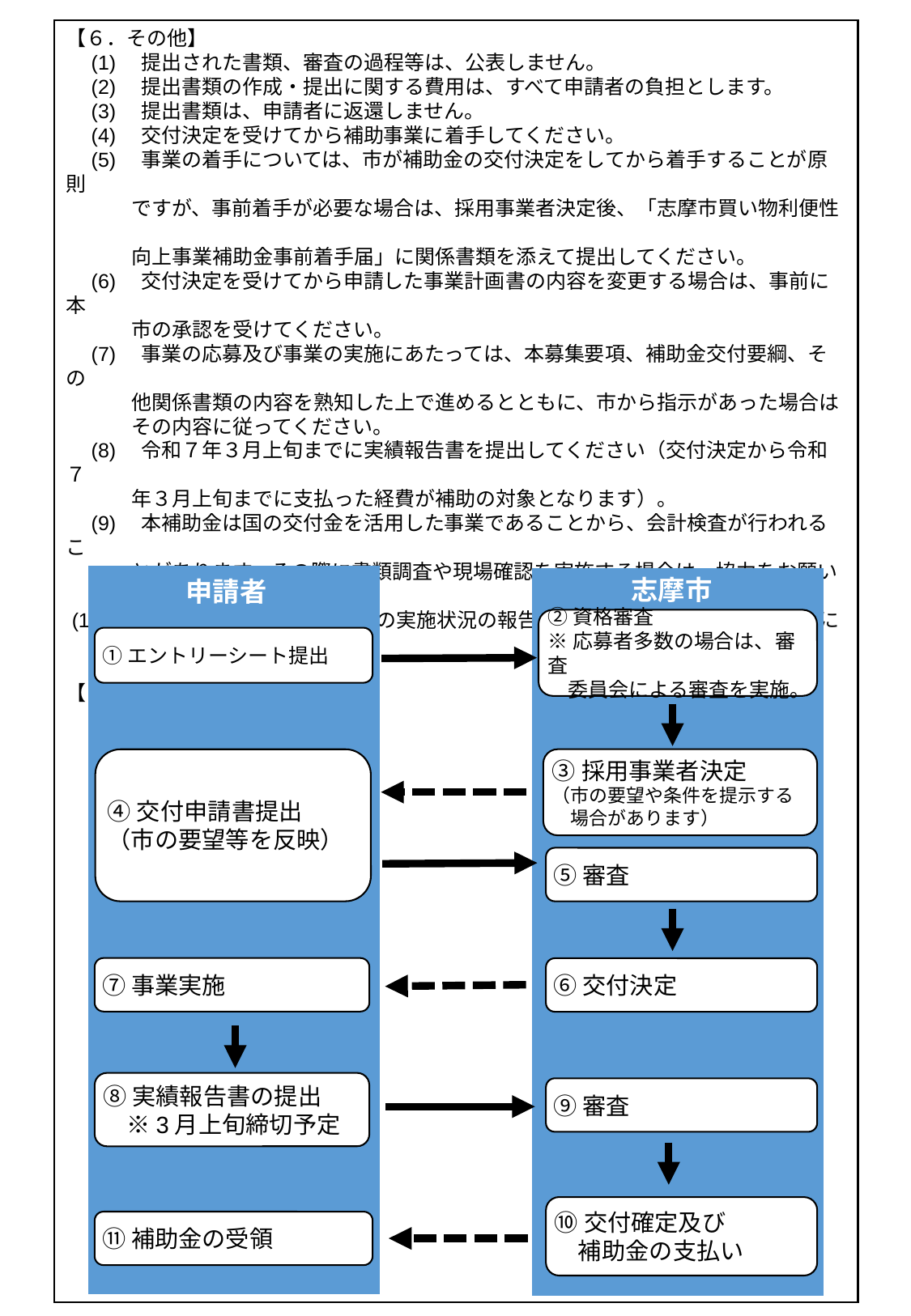

【６．その他】
　(1)　提出された書類、審査の過程等は、公表しません。
　(2)　提出書類の作成・提出に関する費用は、すべて申請者の負担とします。
　(3)　提出書類は、申請者に返還しません。
　(4)　交付決定を受けてから補助事業に着手してください。
　(5)　事業の着手については、市が補助金の交付決定をしてから着手することが原則
　　　 ですが、事前着手が必要な場合は、採用事業者決定後、「志摩市買い物利便性
　　　 向上事業補助金事前着手届」に関係書類を添えて提出してください。
　(6)　交付決定を受けてから申請した事業計画書の内容を変更する場合は、事前に本
　　　 市の承認を受けてください。
　(7)　事業の応募及び事業の実施にあたっては、本募集要項、補助金交付要綱、その
　　　 他関係書類の内容を熟知した上で進めるとともに、市から指示があった場合は
　　　 その内容に従ってください。
　(8)　令和７年３月上旬までに実績報告書を提出してください（交付決定から令和７
　　　 年３月上旬までに支払った経費が補助の対象となります）。
　(9)　本補助金は国の交付金を活用した事業であることから、会計検査が行われるこ
　　　 とがあります。その際に書類調査や現場確認を実施する場合は、協力をお願い
　　　 します。
 (10)　操業後３年間は、毎年事業の実施状況の報告を求めます。詳細は交付決定後に
　　　 ご案内します。

【７．補助金の手続きの流れ】

申請者
②資格審査
※応募者多数の場合は、審査
　委員会による審査を実施。
①エントリーシート提出
④交付申請書提出
（市の要望等を反映）
③採用事業者決定
（市の要望や条件を提示する
　場合があります）
⑤審査
⑦事業実施
⑥交付決定
⑧実績報告書の提出
　※3月上旬締切予定
⑨審査
⑩交付確定及び
　補助金の支払い
⑪補助金の受領
志摩市